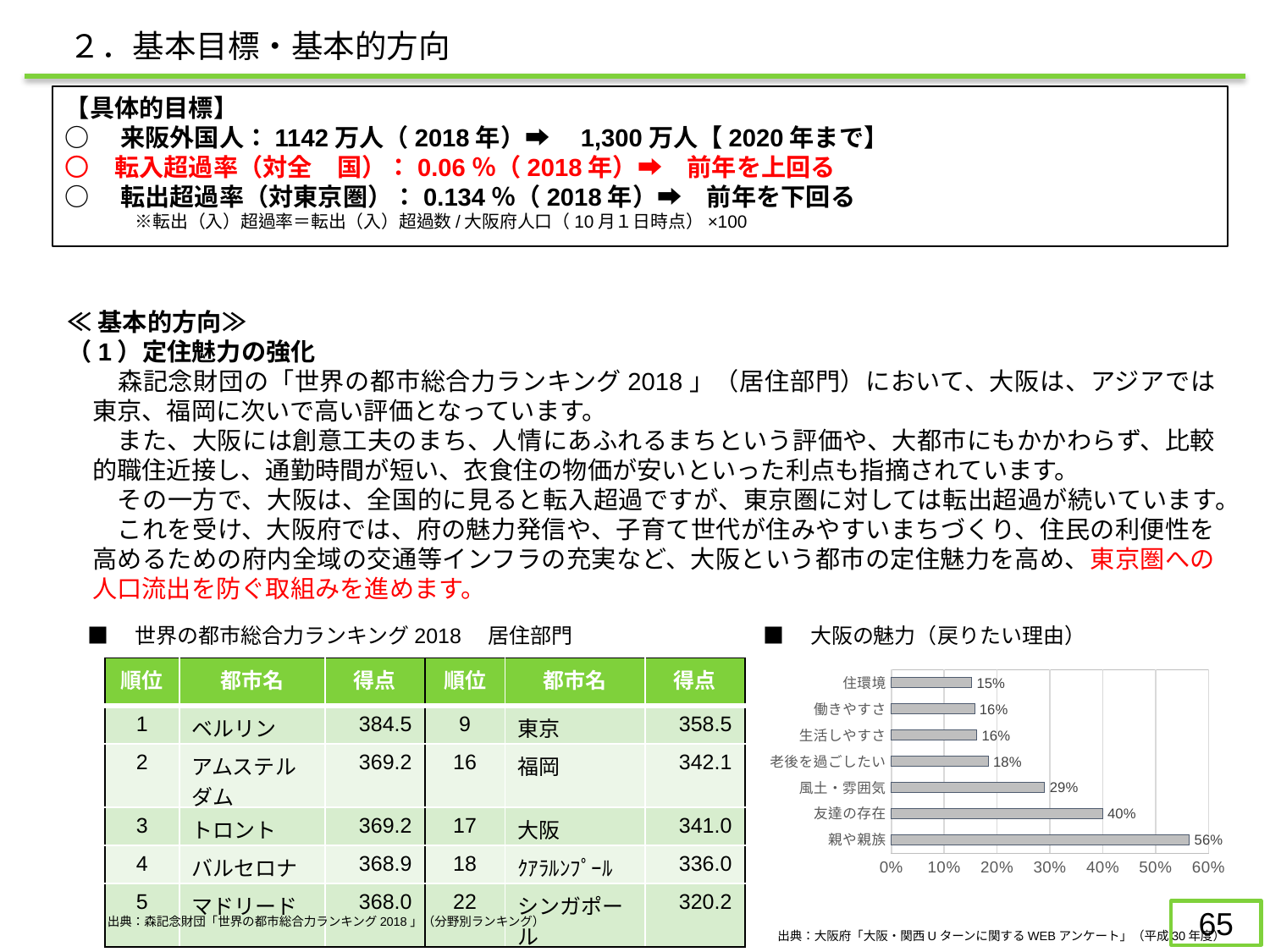

２．基本目標・基本的方向
【具体的目標】
○　来阪外国人：1142万人（2018年）➡　1,300万人【2020年まで】
〇　転入超過率（対全　国）：0.06％（2018年）➡　前年を上回る
○　転出超過率（対東京圏）：0.134％（2018年）➡　前年を下回る
　　　　※転出（入）超過率＝転出（入）超過数/大阪府人口（10月１日時点）×100
≪基本的方向≫
（1）定住魅力の強化
　　森記念財団の「世界の都市総合力ランキング2018」（居住部門）において、大阪は、アジアでは東京、福岡に次いで高い評価となっています。
　　また、大阪には創意工夫のまち、人情にあふれるまちという評価や、大都市にもかかわらず、比較的職住近接し、通勤時間が短い、衣食住の物価が安いといった利点も指摘されています。
　　その一方で、大阪は、全国的に見ると転入超過ですが、東京圏に対しては転出超過が続いています。
　　これを受け、大阪府では、府の魅力発信や、子育て世代が住みやすいまちづくり、住民の利便性を高めるための府内全域の交通等インフラの充実など、大阪という都市の定住魅力を高め、東京圏への人口流出を防ぐ取組みを進めます。
■　世界の都市総合力ランキング2018　居住部門
■　大阪の魅力（戻りたい理由）

### Chart

| Category |  |
|---|---|
| 親や親族 | 0.563611491108071 |
| 友達の存在 | 0.399452804377565 |
| 風土・雰囲気 | 0.290013679890561 |
| 老後を過ごしたい | 0.183310533515732 |
| 生活しやすさ | 0.161422708618331 |
| 働きやすさ | 0.157318741450068 |
| 住環境 | 0.151846785225718 |
| 順位 | 都市名 | 得点 | 順位 | 都市名 | 得点 |
| --- | --- | --- | --- | --- | --- |
| 1 | ベルリン | 384.5 | 9 | 東京 | 358.5 |
| 2 | アムステルダム | 369.2 | 16 | 福岡 | 342.1 |
| 3 | トロント | 369.2 | 17 | 大阪 | 341.0 |
| 4 | バルセロナ | 368.9 | 18 | ｸｱﾗﾙﾝﾌﾟｰﾙ | 336.0 |
| 5 | マドリード | 368.0 | 22 | シンガポール | 320.2 |
65
出典：森記念財団「世界の都市総合力ランキング2018」（分野別ランキング）
出典：大阪府「大阪・関西Uターンに関するWEBアンケート」（平成30年度）